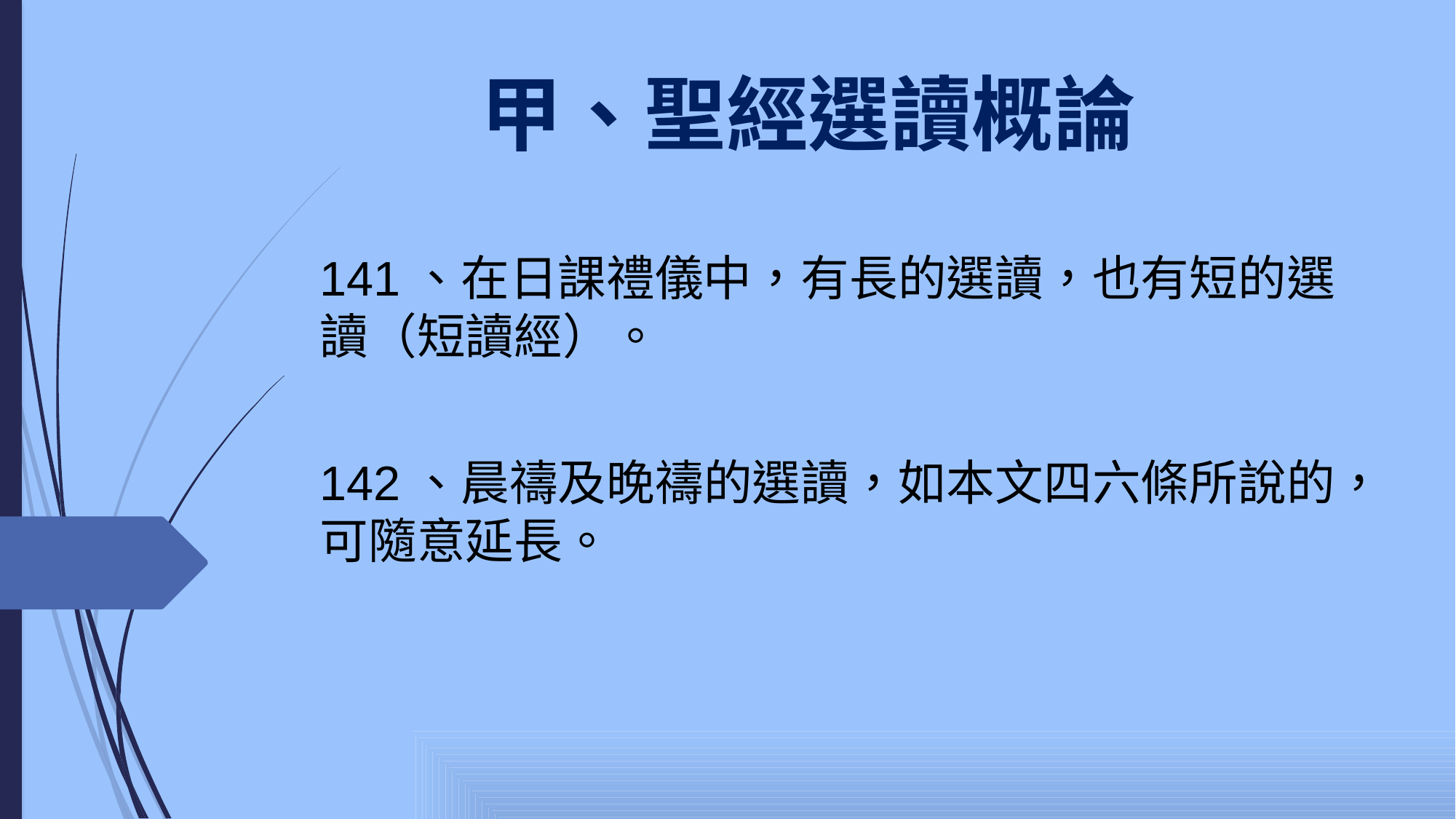

# 甲、聖經選讀概論
141、在日課禮儀中，有長的選讀，也有短的選讀（短讀經）。

142、晨禱及晚禱的選讀，如本文四六條所說的，可隨意延長。